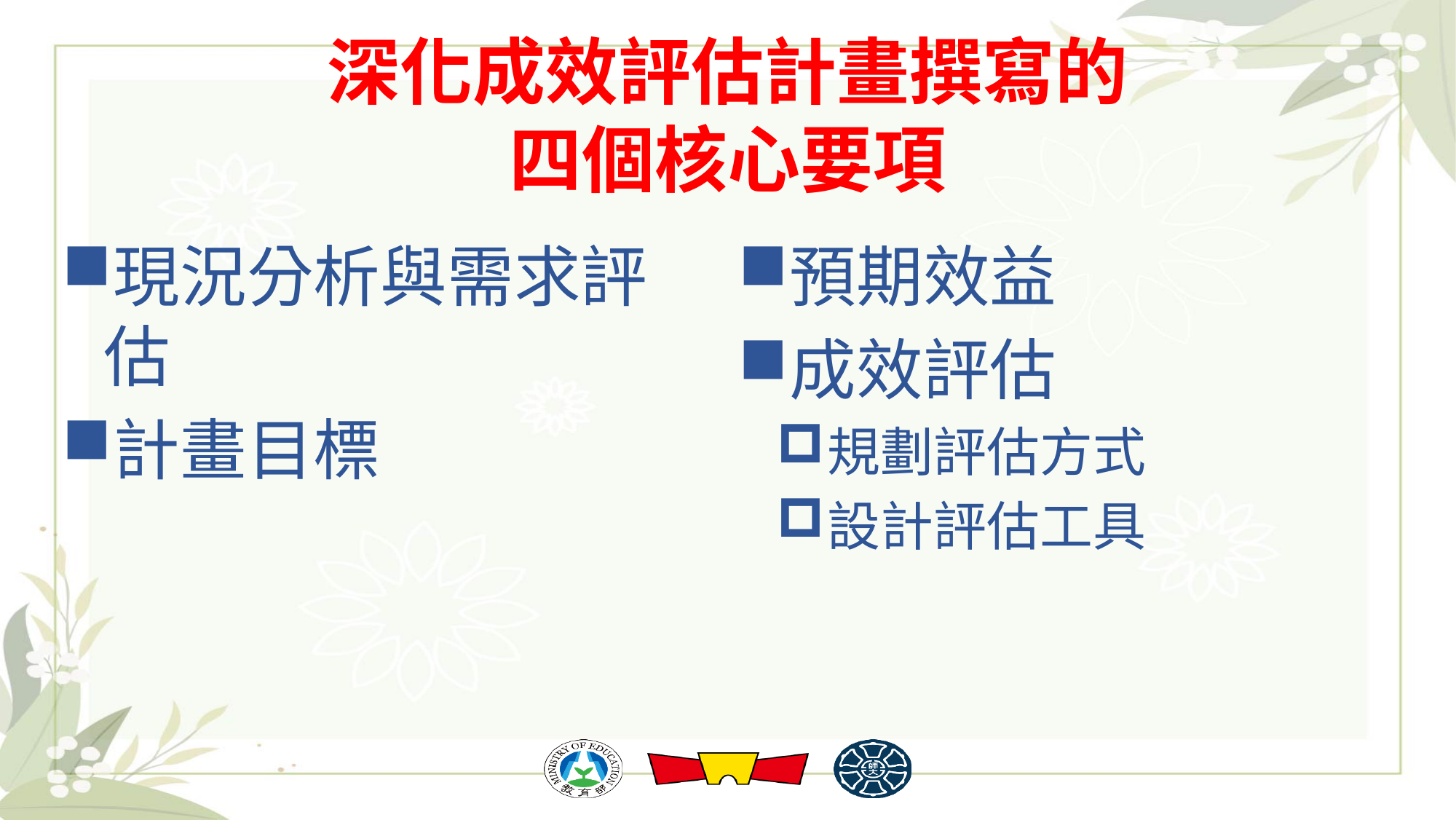

# 深化成效評估計畫撰寫的 四個核心要項
現況分析與需求評估
計畫目標

預期效益
成效評估
規劃評估方式
設計評估工具